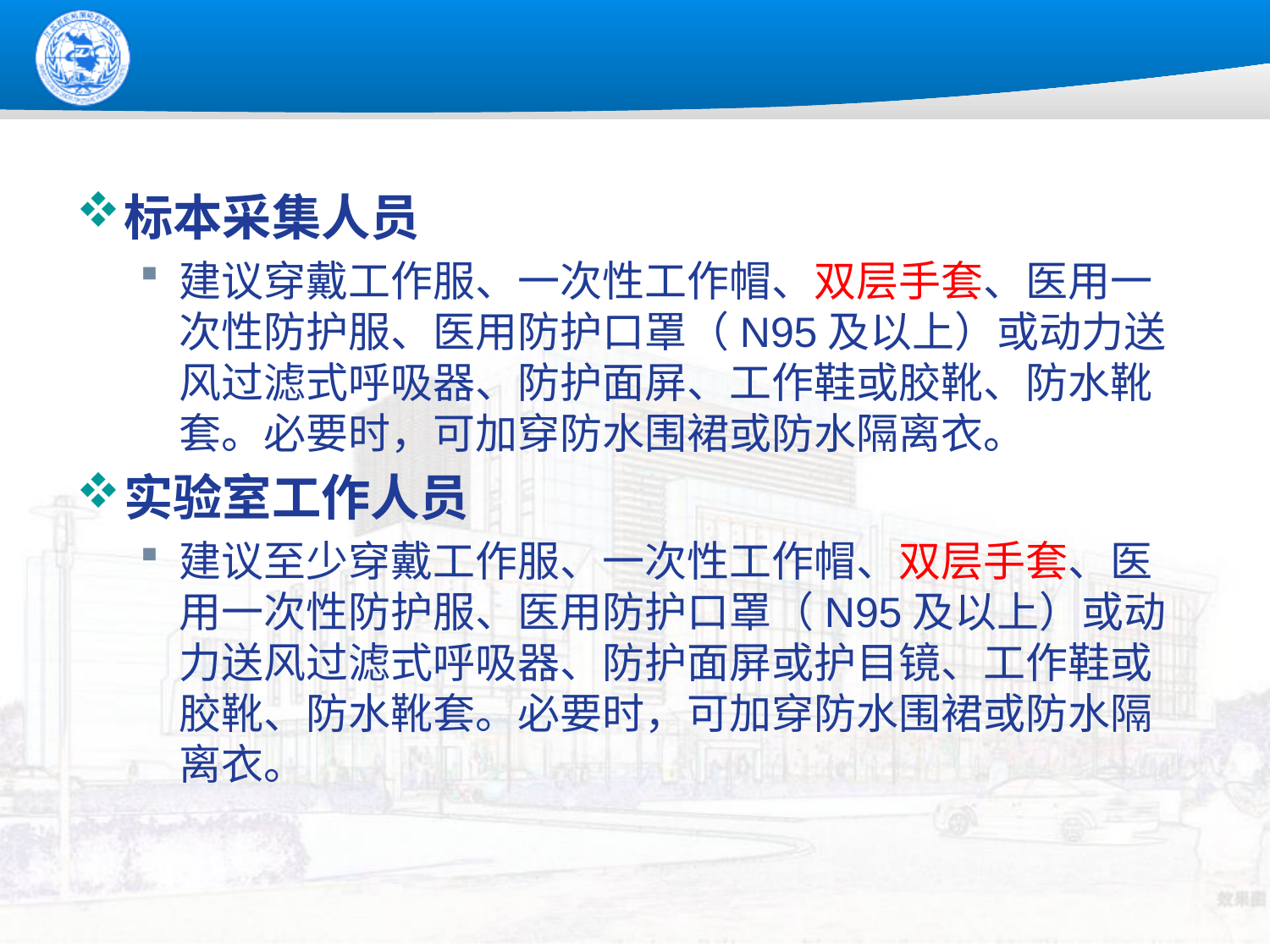

#
标本采集人员
建议穿戴工作服、一次性工作帽、双层手套、医用一次性防护服、医用防护口罩（N95及以上）或动力送风过滤式呼吸器、防护面屏、工作鞋或胶靴、防水靴套。必要时，可加穿防水围裙或防水隔离衣。
实验室工作人员
建议至少穿戴工作服、一次性工作帽、双层手套、医用一次性防护服、医用防护口罩（N95及以上）或动力送风过滤式呼吸器、防护面屏或护目镜、工作鞋或胶靴、防水靴套。必要时，可加穿防水围裙或防水隔离衣。